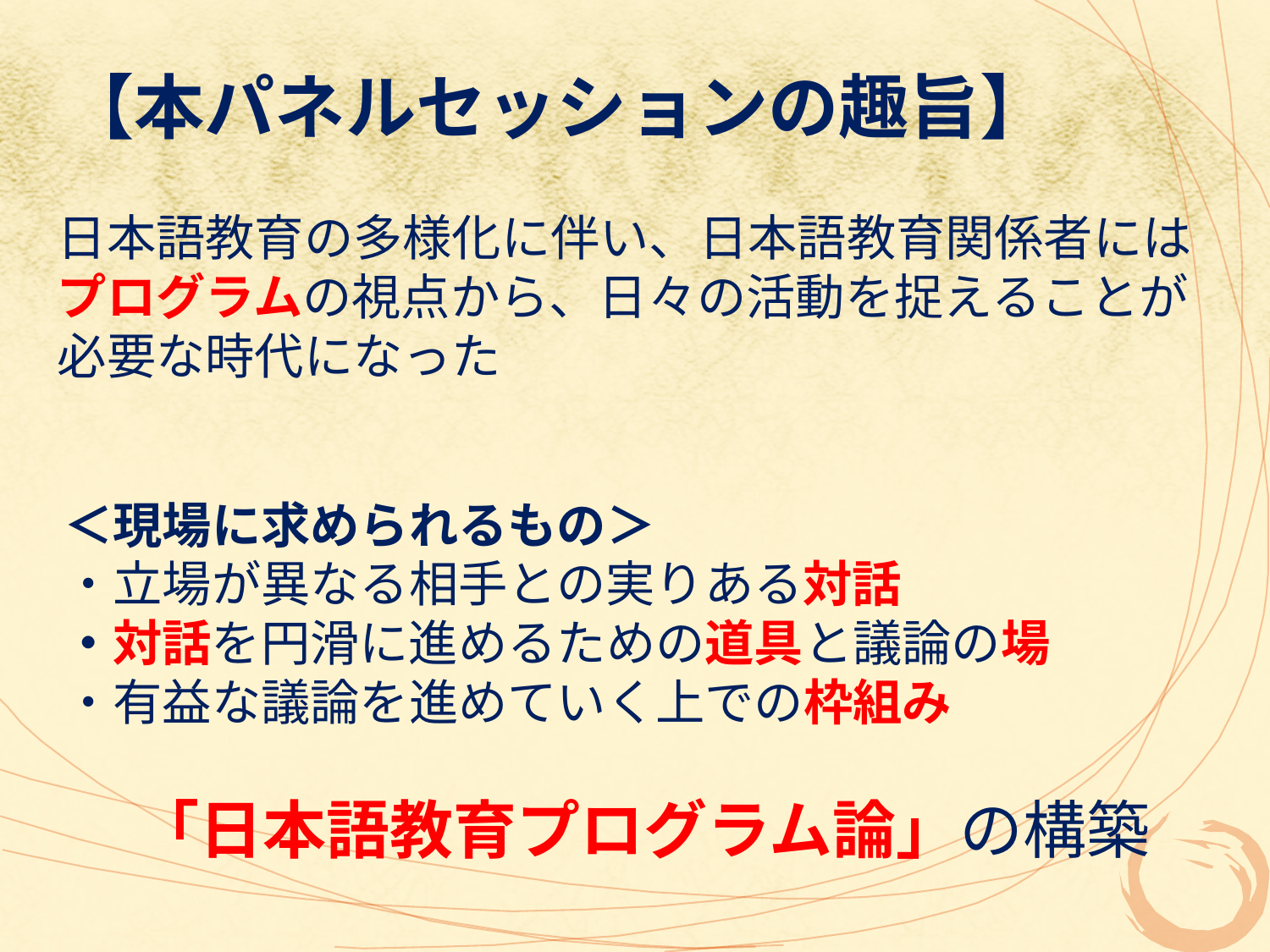

【本パネルセッションの趣旨】

日本語教育の多様化に伴い、日本語教育関係者には
プログラムの視点から、日々の活動を捉えることが必要な時代になった

＜現場に求められるもの＞
・立場が異なる相手との実りある対話
・対話を円滑に進めるための道具と議論の場
・有益な議論を進めていく上での枠組み

「日本語教育プログラム論」の構築